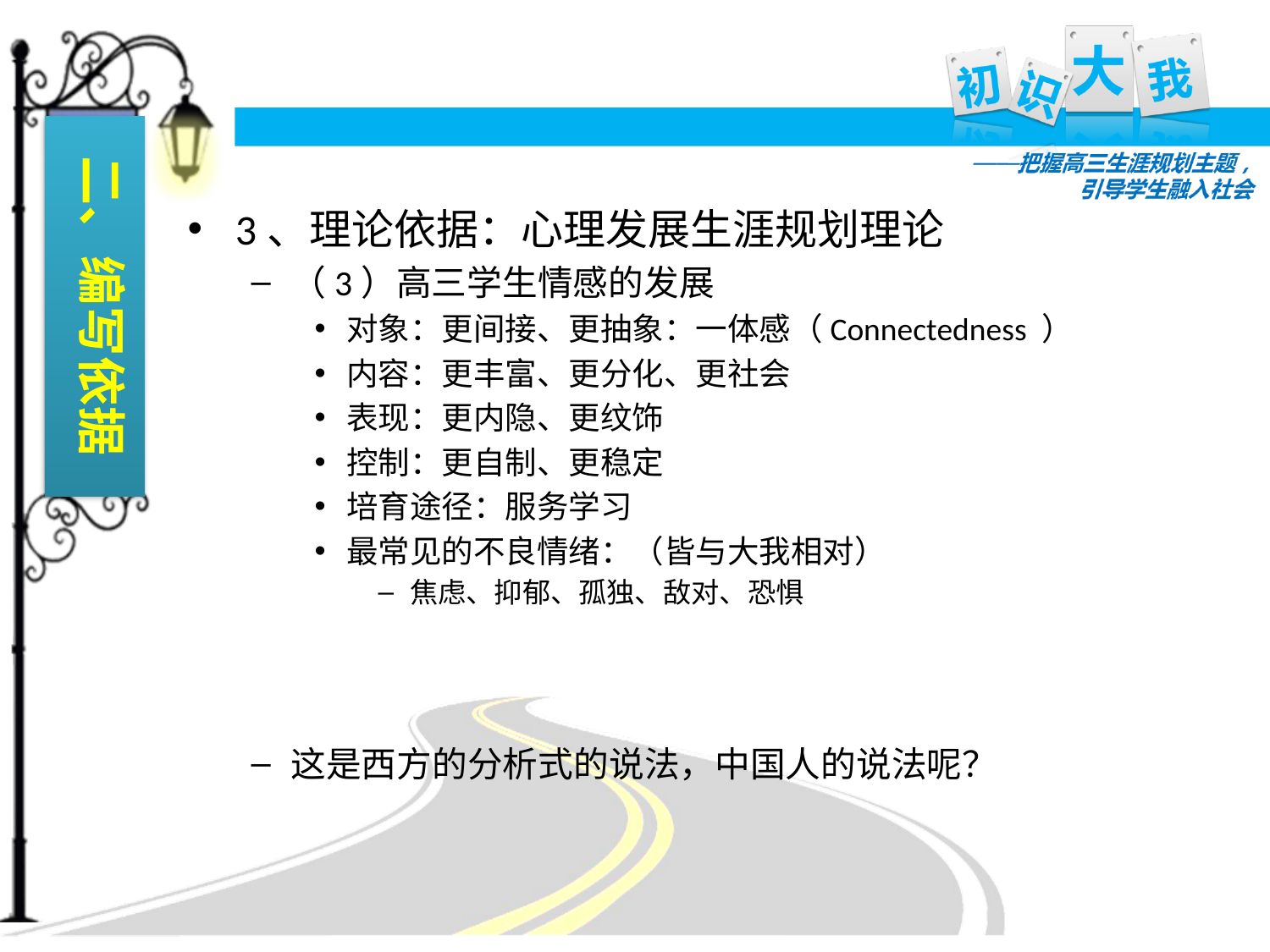

二、编写依据
3、理论依据：心理发展生涯规划理论
（3）高三学生情感的发展
对象：更间接、更抽象：一体感（Connectedness ）
内容：更丰富、更分化、更社会
表现：更内隐、更纹饰
控制：更自制、更稳定
培育途径：服务学习
最常见的不良情绪：（皆与大我相对）
焦虑、抑郁、孤独、敌对、恐惧

这是西方的分析式的说法，中国人的说法呢？